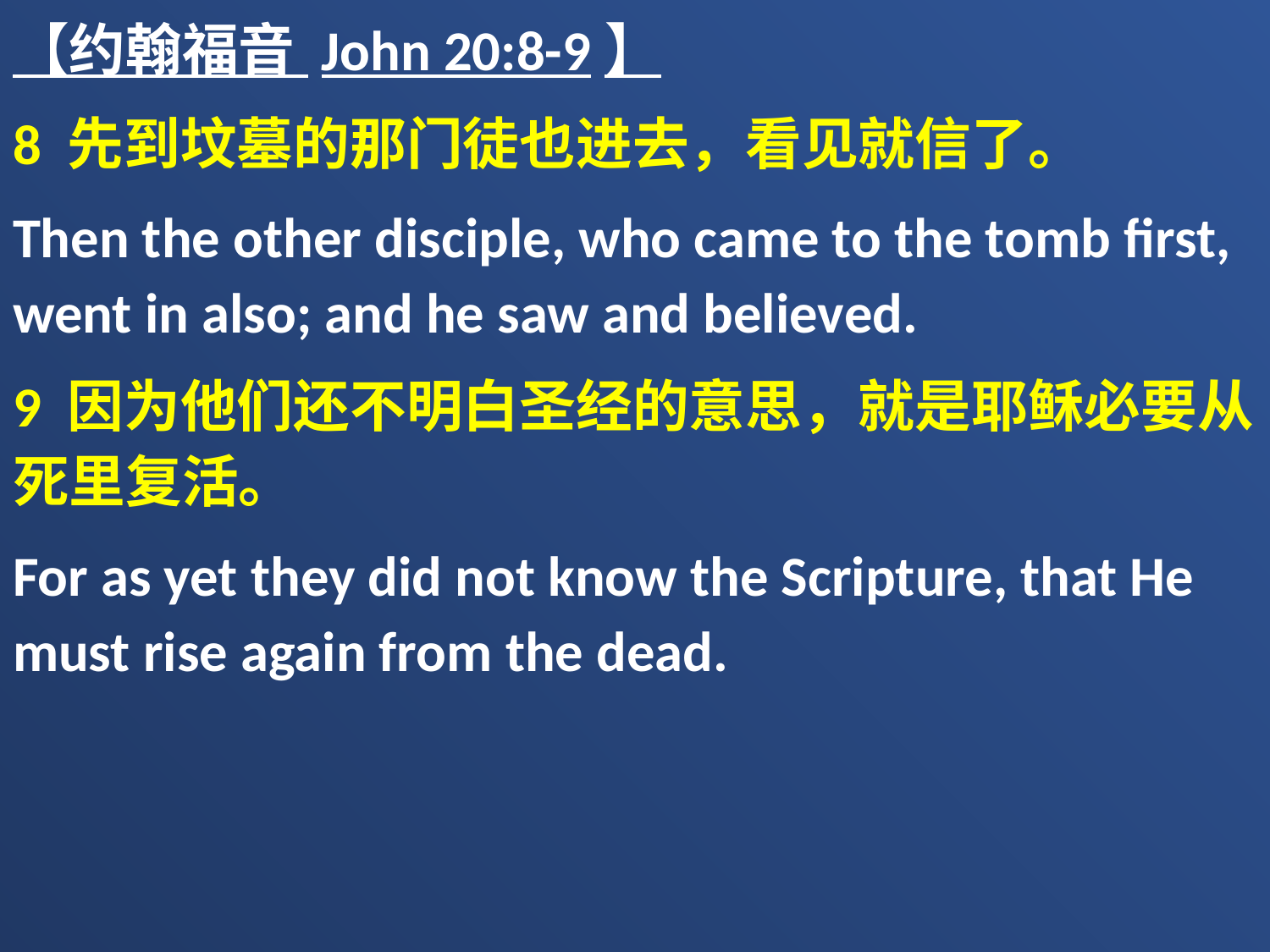

【约翰福音 John 20:8-9】
8 先到坟墓的那门徒也进去，看见就信了。
Then the other disciple, who came to the tomb first, went in also; and he saw and believed.
9 因为他们还不明白圣经的意思，就是耶稣必要从死里复活。
For as yet they did not know the Scripture, that He must rise again from the dead.